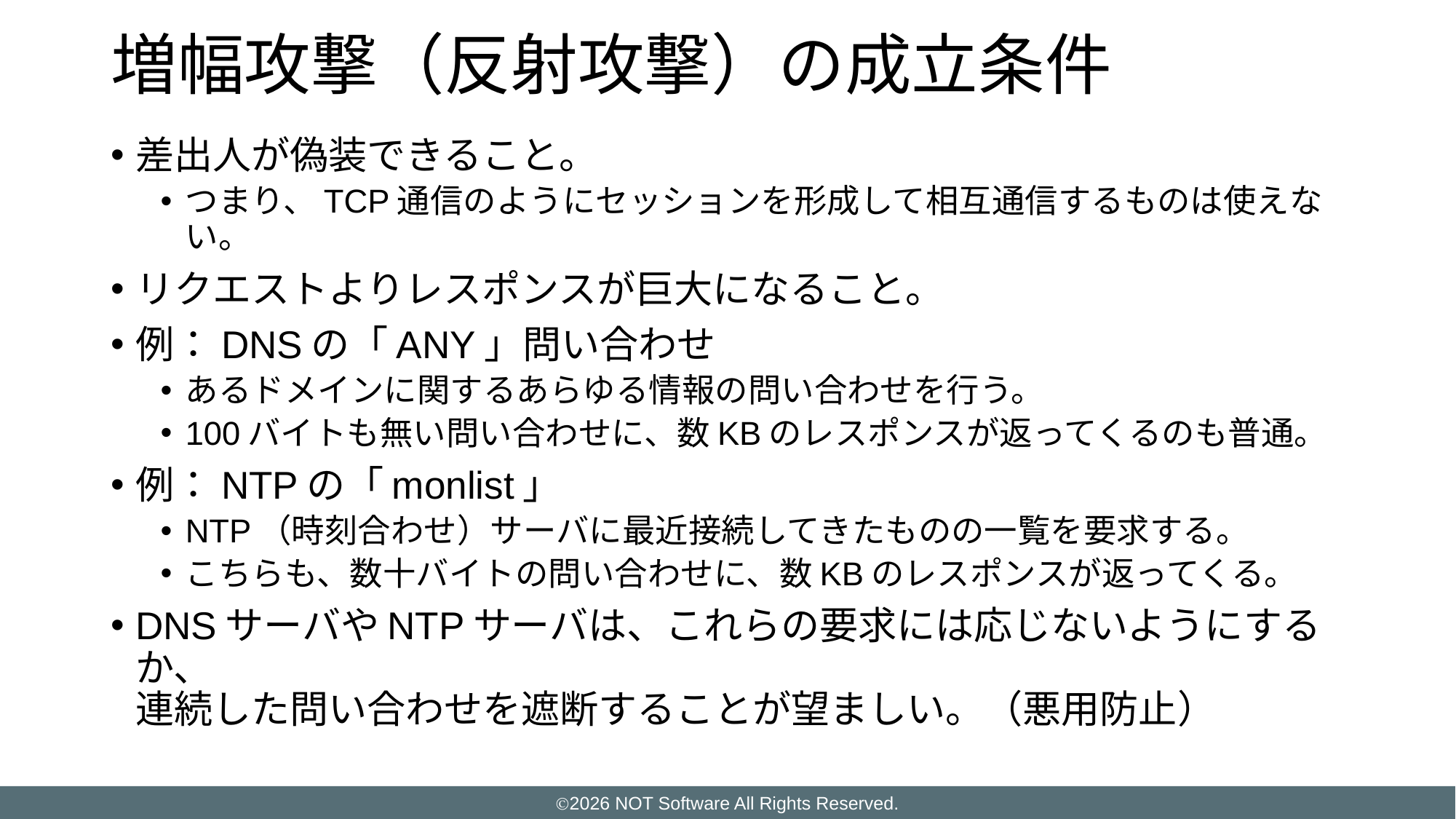

# 増幅攻撃（反射攻撃）の成立条件
差出人が偽装できること。
つまり、TCP通信のようにセッションを形成して相互通信するものは使えない。
リクエストよりレスポンスが巨大になること。
例：DNSの「ANY」問い合わせ
あるドメインに関するあらゆる情報の問い合わせを行う。
100バイトも無い問い合わせに、数KBのレスポンスが返ってくるのも普通。
例：NTPの「monlist」
NTP（時刻合わせ）サーバに最近接続してきたものの一覧を要求する。
こちらも、数十バイトの問い合わせに、数KBのレスポンスが返ってくる。
DNSサーバやNTPサーバは、これらの要求には応じないようにするか、
連続した問い合わせを遮断することが望ましい。（悪用防止）